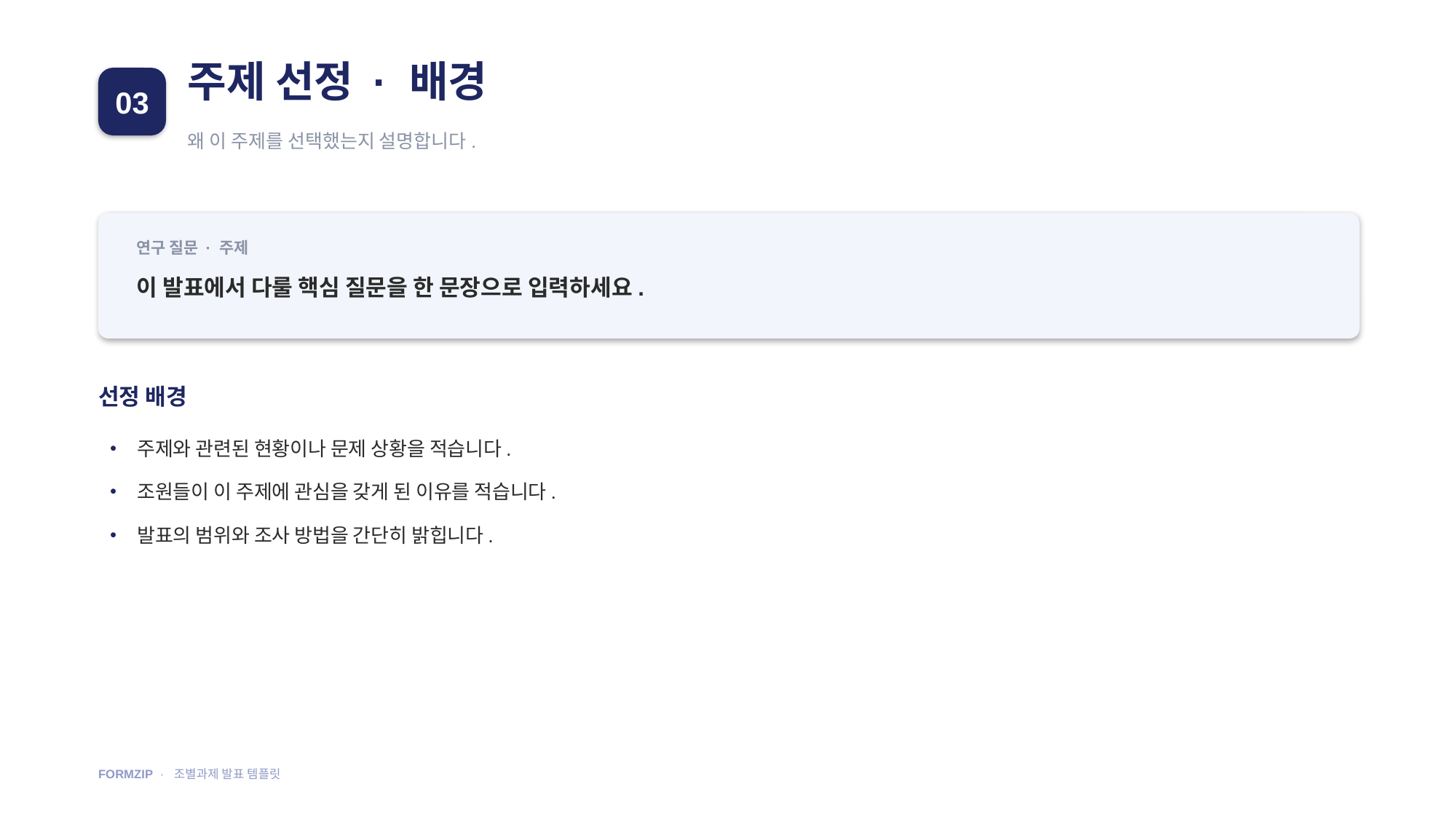

주제 선정 · 배경
03
왜 이 주제를 선택했는지 설명합니다.

연구 질문 · 주제
이 발표에서 다룰 핵심 질문을 한 문장으로 입력하세요.
선정 배경
•  주제와 관련된 현황이나 문제 상황을 적습니다.
•  조원들이 이 주제에 관심을 갖게 된 이유를 적습니다.
•  발표의 범위와 조사 방법을 간단히 밝힙니다.
FORMZIP  ·  조별과제 발표 템플릿